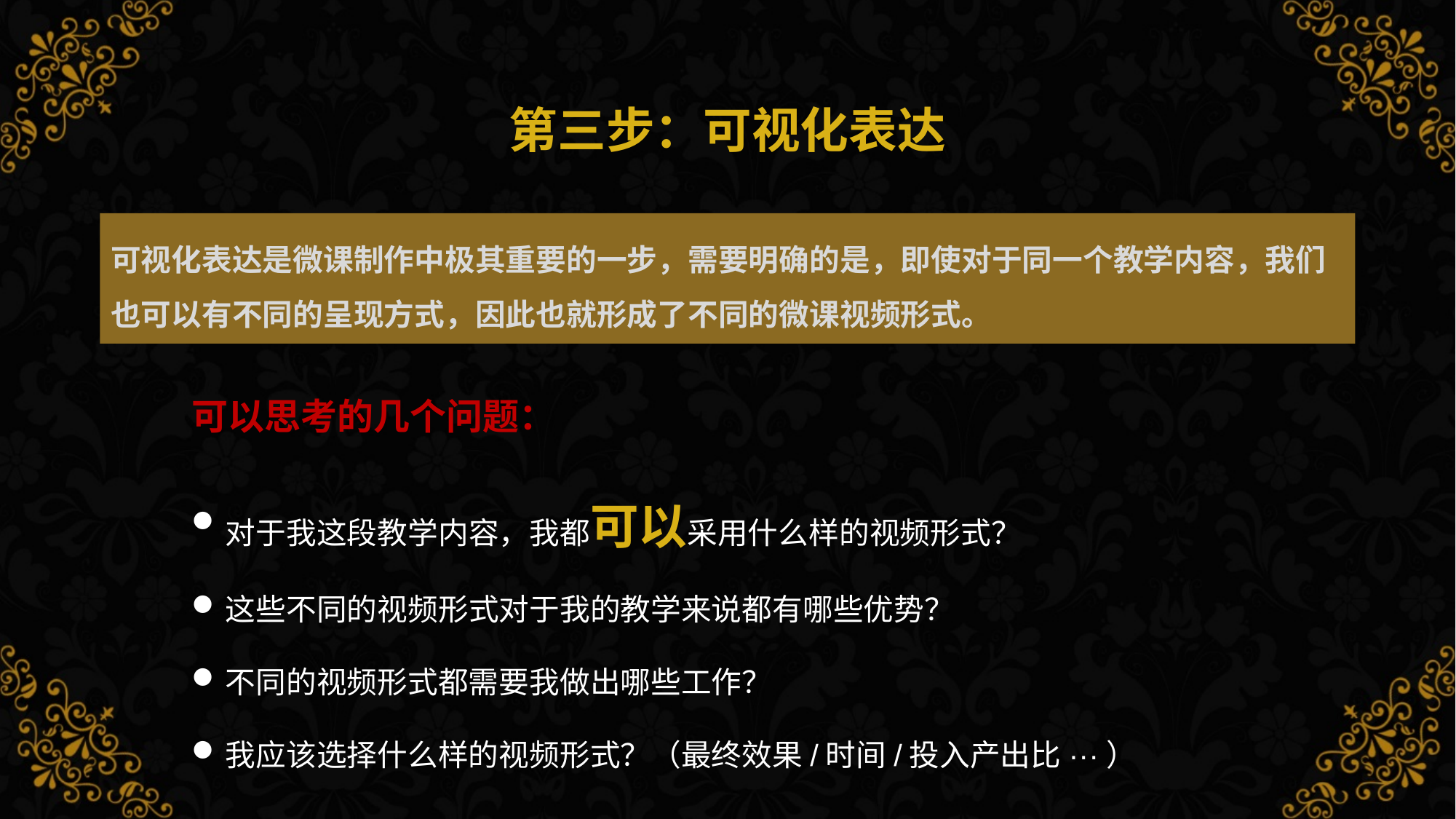

# 第三步：可视化表达

可视化表达是微课制作中极其重要的一步，需要明确的是，即使对于同一个教学内容，我们也可以有不同的呈现方式，因此也就形成了不同的微课视频形式。

可以思考的几个问题：
对于我这段教学内容，我都可以采用什么样的视频形式？
这些不同的视频形式对于我的教学来说都有哪些优势？
不同的视频形式都需要我做出哪些工作？
我应该选择什么样的视频形式？（最终效果/时间/投入产出比···）